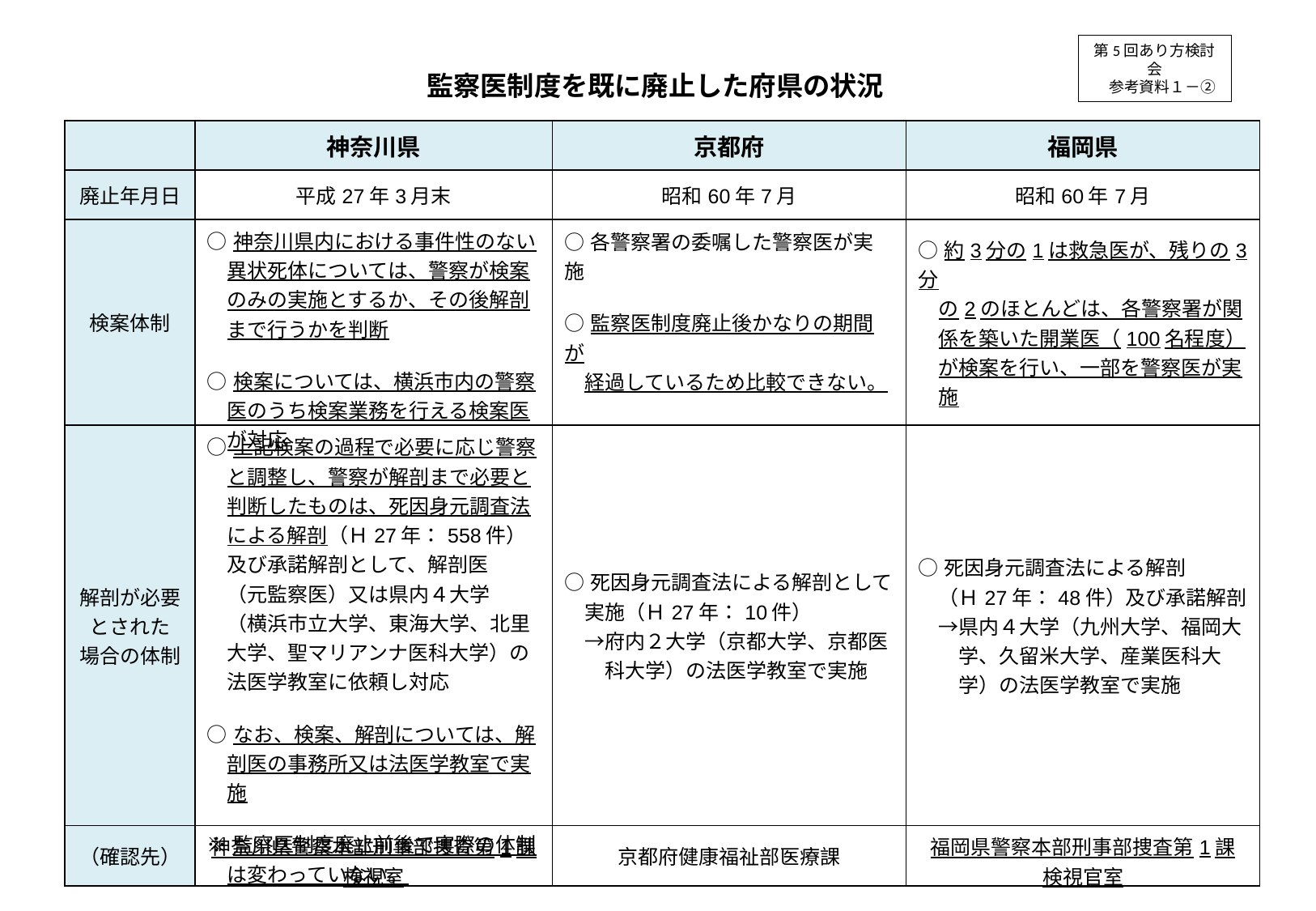

第5回あり方検討会
　参考資料１－②
監察医制度を既に廃止した府県の状況
|  | 神奈川県 | 京都府 | 福岡県 |
| --- | --- | --- | --- |
| 廃止年月日 | 平成27年3月末 | 昭和60年7月 | 昭和60年7月 |
| 検案体制 | ○神奈川県内における事件性のない 　異状死体については、警察が検案 　のみの実施とするか、その後解剖 　まで行うかを判断 ○検案については、横浜市内の警察 　医のうち検案業務を行える検案医 　が対応 | ○各警察署の委嘱した警察医が実施 ○監察医制度廃止後かなりの期間が 　経過しているため比較できない。 | ○約3分の1は救急医が、残りの3分 　の2のほとんどは、各警察署が関 　係を築いた開業医（100名程度） 　が検案を行い、一部を警察医が実 　施 |
| 解剖が必要 とされた 場合の体制 | ○上記検案の過程で必要に応じ警察 　と調整し、警察が解剖まで必要と 　判断したものは、死因身元調査法 　による解剖（Ｈ27年：558件） 　及び承諾解剖として、解剖医 　（元監察医）又は県内４大学 　（横浜市立大学、東海大学、北里 　大学、聖マリアンナ医科大学）の 　法医学教室に依頼し対応 ○なお、検案、解剖については、解 　剖医の事務所又は法医学教室で実 　施 ※監察医制度廃止前後で実際の体制 　は変わっていない。 | ○死因身元調査法による解剖として 　実施（Ｈ27年：10件） 　→府内２大学（京都大学、京都医 　　科大学）の法医学教室で実施 | ○死因身元調査法による解剖 　（Ｈ27年：48件）及び承諾解剖 　→県内４大学（九州大学、福岡大 　　学、久留米大学、産業医科大 　　学）の法医学教室で実施 |
| （確認先） | 神奈川県警察本部刑事部捜査第1課 検視室 | 京都府健康福祉部医療課 | 福岡県警察本部刑事部捜査第1課 検視官室 |